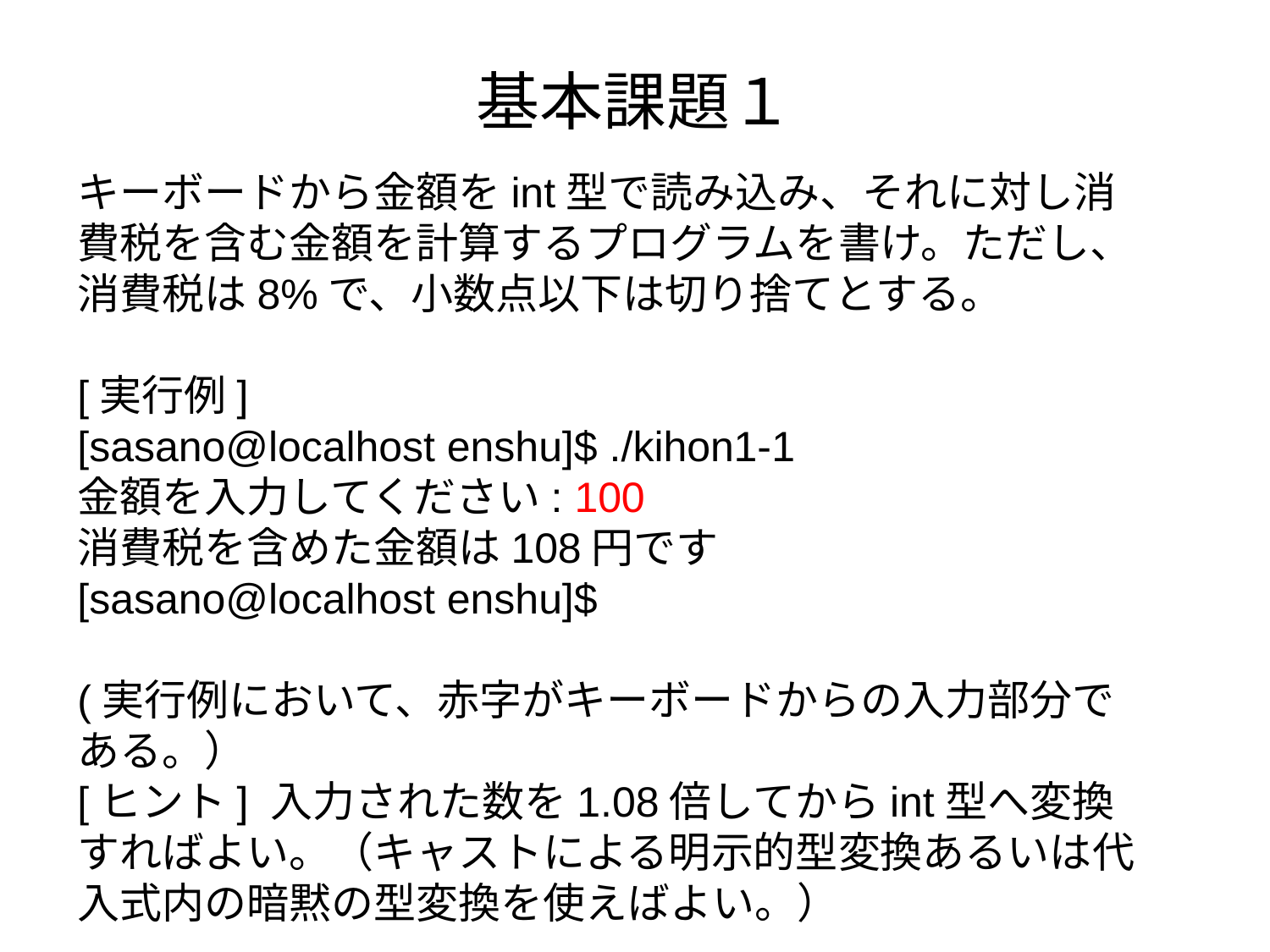

# 基本課題１
キーボードから金額をint型で読み込み、それに対し消費税を含む金額を計算するプログラムを書け。ただし、消費税は8%で、小数点以下は切り捨てとする。

[実行例]
[sasano@localhost enshu]$ ./kihon1-1
金額を入力してください: 100
消費税を含めた金額は108円です
[sasano@localhost enshu]$

(実行例において、赤字がキーボードからの入力部分である。）
[ヒント] 入力された数を1.08倍してからint型へ変換すればよい。（キャストによる明示的型変換あるいは代入式内の暗黙の型変換を使えばよい。）